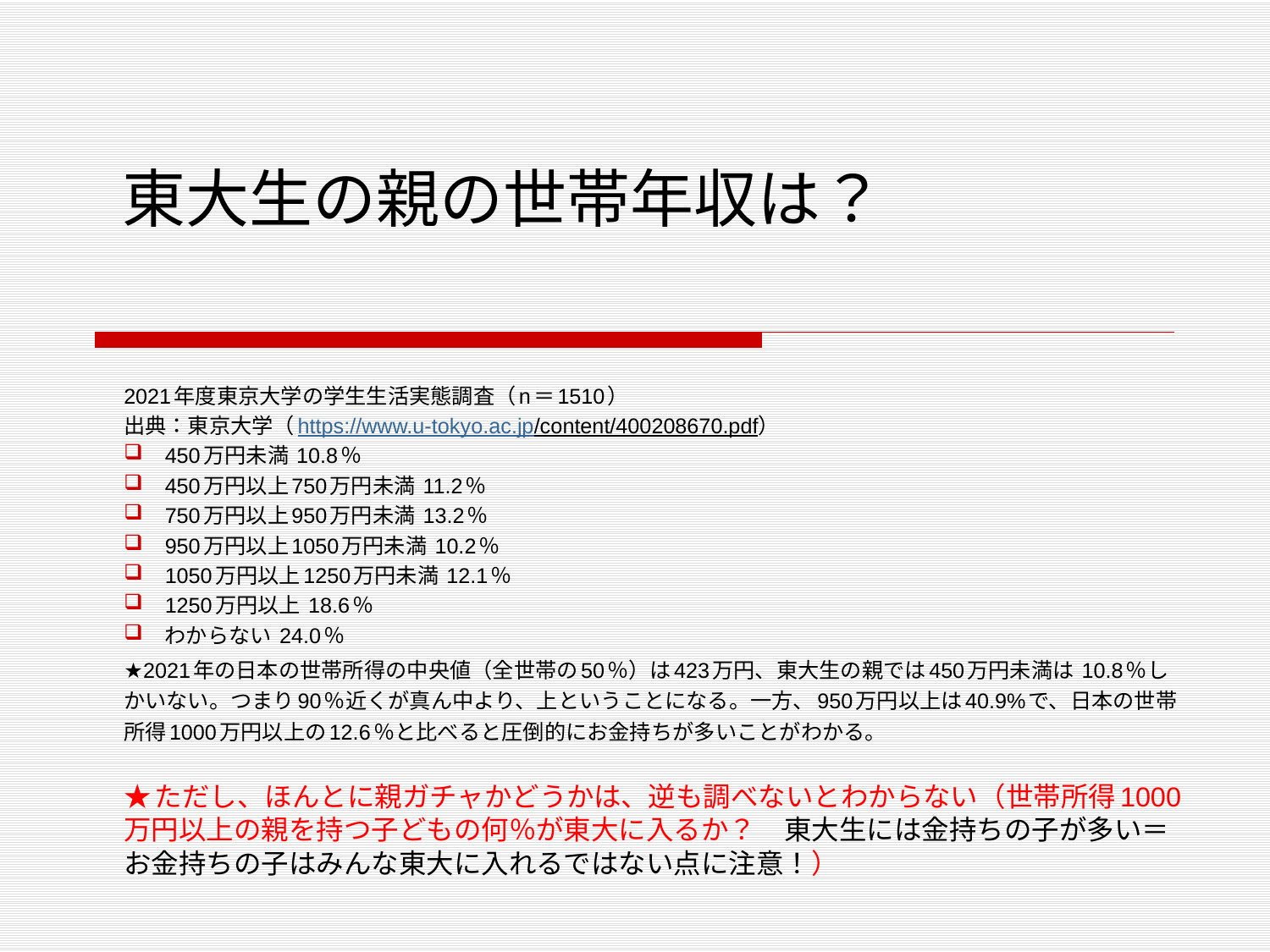

# 東大生の親の世帯年収は？
2021年度東京大学の学生生活実態調査（n＝1510）
出典：東京大学（https://www.u-tokyo.ac.jp/content/400208670.pdf）
450万円未満 10.8％
450万円以上750万円未満 11.2％
750万円以上950万円未満 13.2％
950万円以上1050万円未満 10.2％
1050万円以上1250万円未満 12.1％
1250万円以上 18.6％
わからない 24.0％
★2021年の日本の世帯所得の中央値（全世帯の50％）は423万円、東大生の親では450万円未満は 10.8％しかいない。つまり90％近くが真ん中より、上ということになる。一方、950万円以上は40.9%で、日本の世帯所得1000万円以上の12.6％と比べると圧倒的にお金持ちが多いことがわかる。

★ただし、ほんとに親ガチャかどうかは、逆も調べないとわからない（世帯所得1000万円以上の親を持つ子どもの何％が東大に入るか？　東大生には金持ちの子が多い＝お金持ちの子はみんな東大に入れるではない点に注意！）